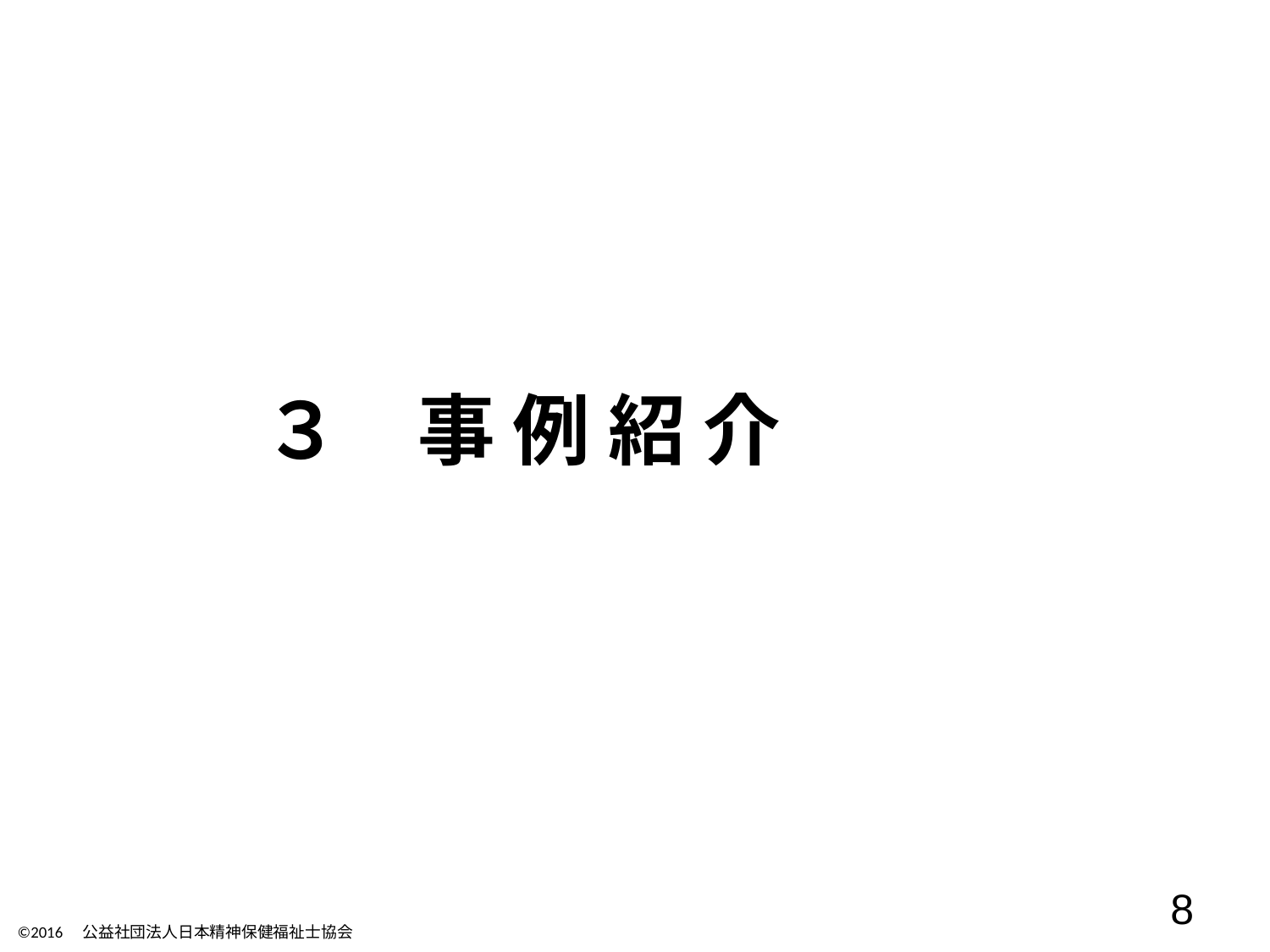

# ３　事 例 紹 介
8
©2016　公益社団法人日本精神保健福祉士協会